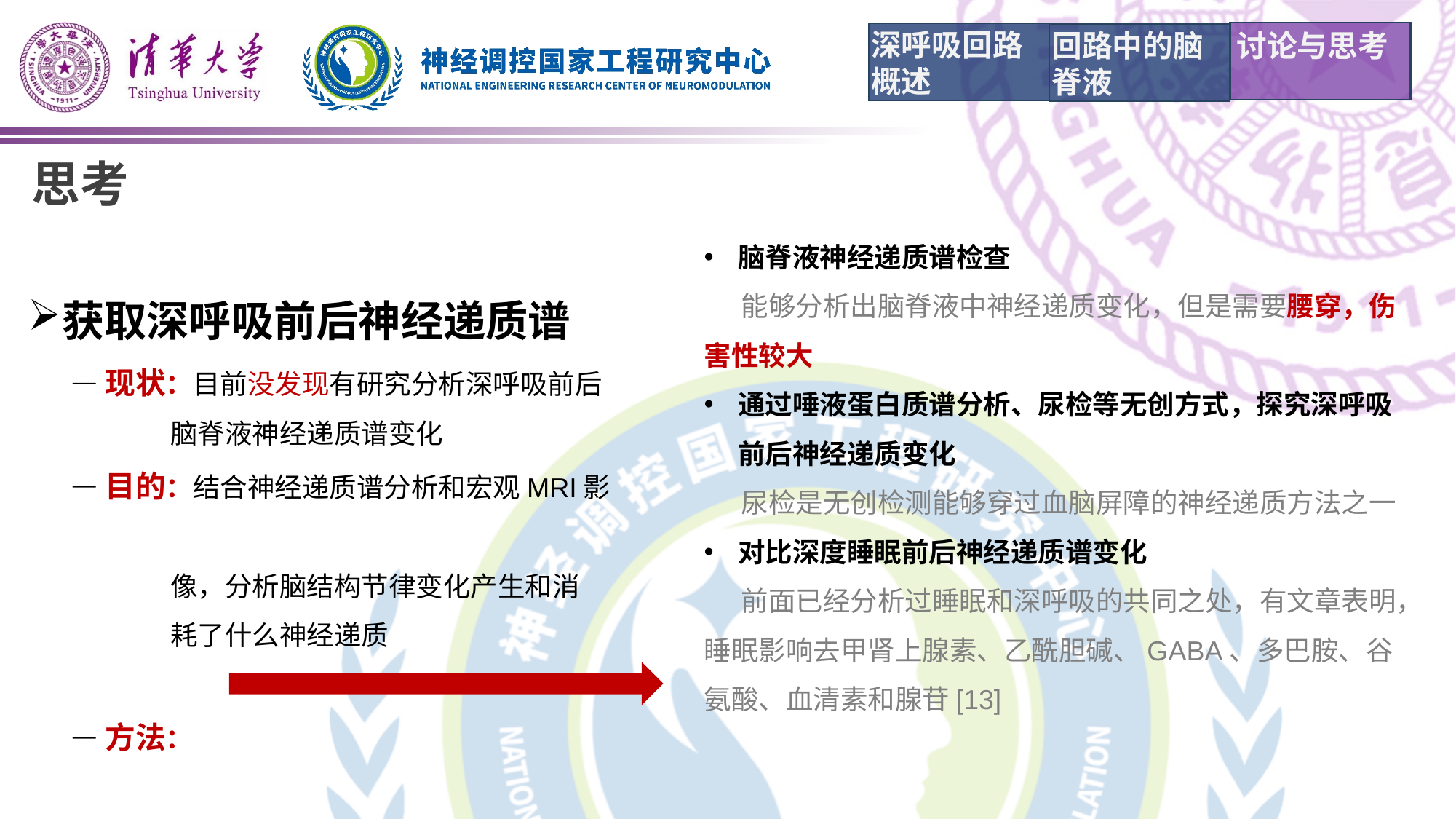

深呼吸回路概述

回路中的脑脊液

讨论与思考

思考
脑脊液神经递质谱检查
     能够分析出脑脊液中神经递质变化，但是需要腰穿，伤害性较大
通过唾液蛋白质谱分析、尿检等无创方式，探究深呼吸前后神经递质变化
     尿检是无创检测能够穿过血脑屏障的神经递质方法之一
对比深度睡眠前后神经递质谱变化
     前面已经分析过睡眠和深呼吸的共同之处，有文章表明，睡眠影响去甲肾上腺素、乙酰胆碱、GABA、多巴胺、谷氨酸、血清素和腺苷[13]

获取深呼吸前后神经递质谱
       —现状：目前没发现有研究分析深呼吸前后
                      脑脊液神经递质谱变化
       —目的：结合神经递质谱分析和宏观MRI影
                      像，分析脑结构节律变化产生和消
                      耗了什么神经递质

       —方法：